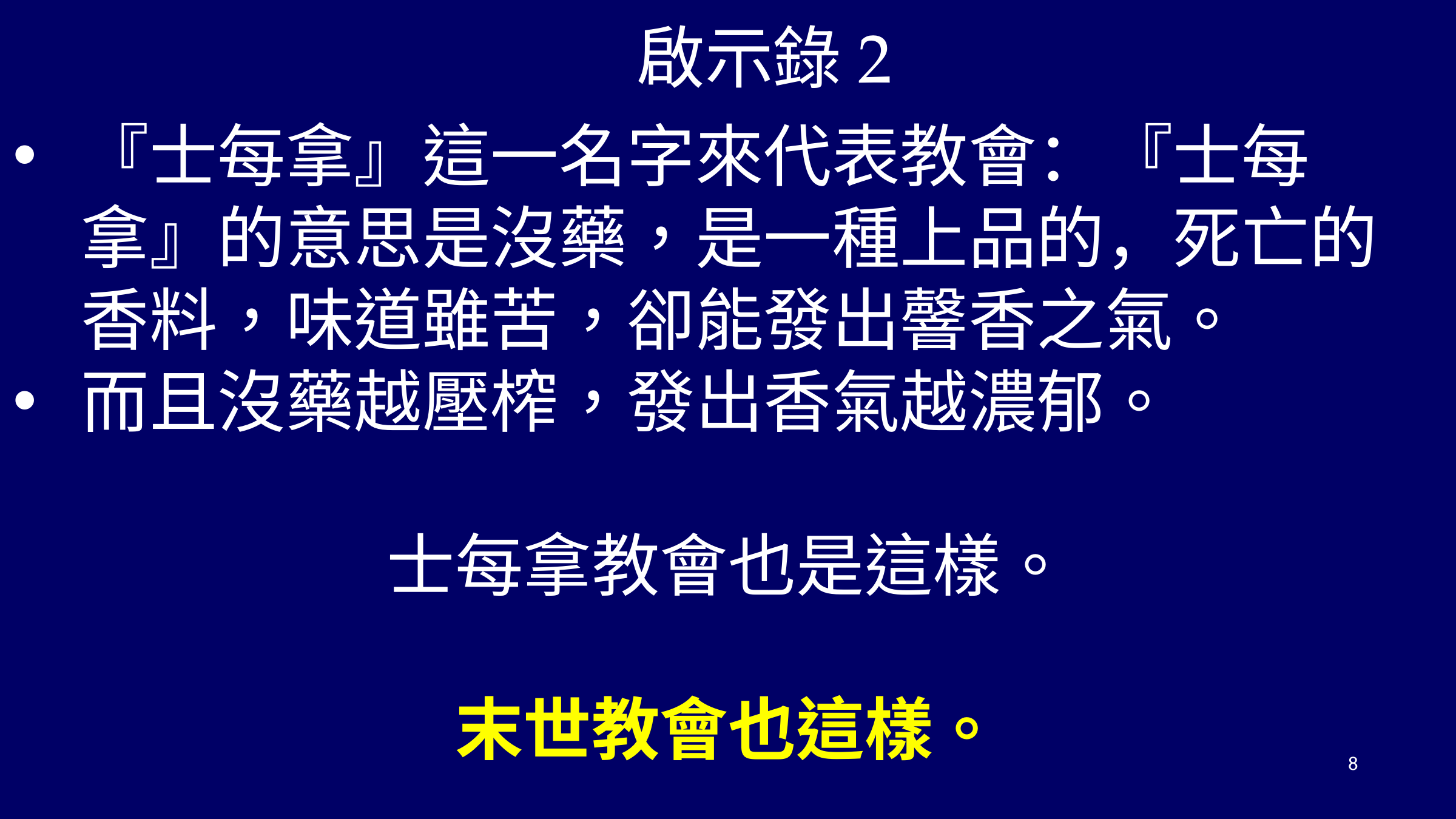

啟示錄2
『士每拿』這一名字來代表教會：『士每拿』的意思是沒藥，是一種上品的，死亡的香料，味道雖苦，卻能發出韾香之氣。
而且沒藥越壓榨，發出香氣越濃郁。

士每拿教會也是這樣。

末世教會也這樣。
8